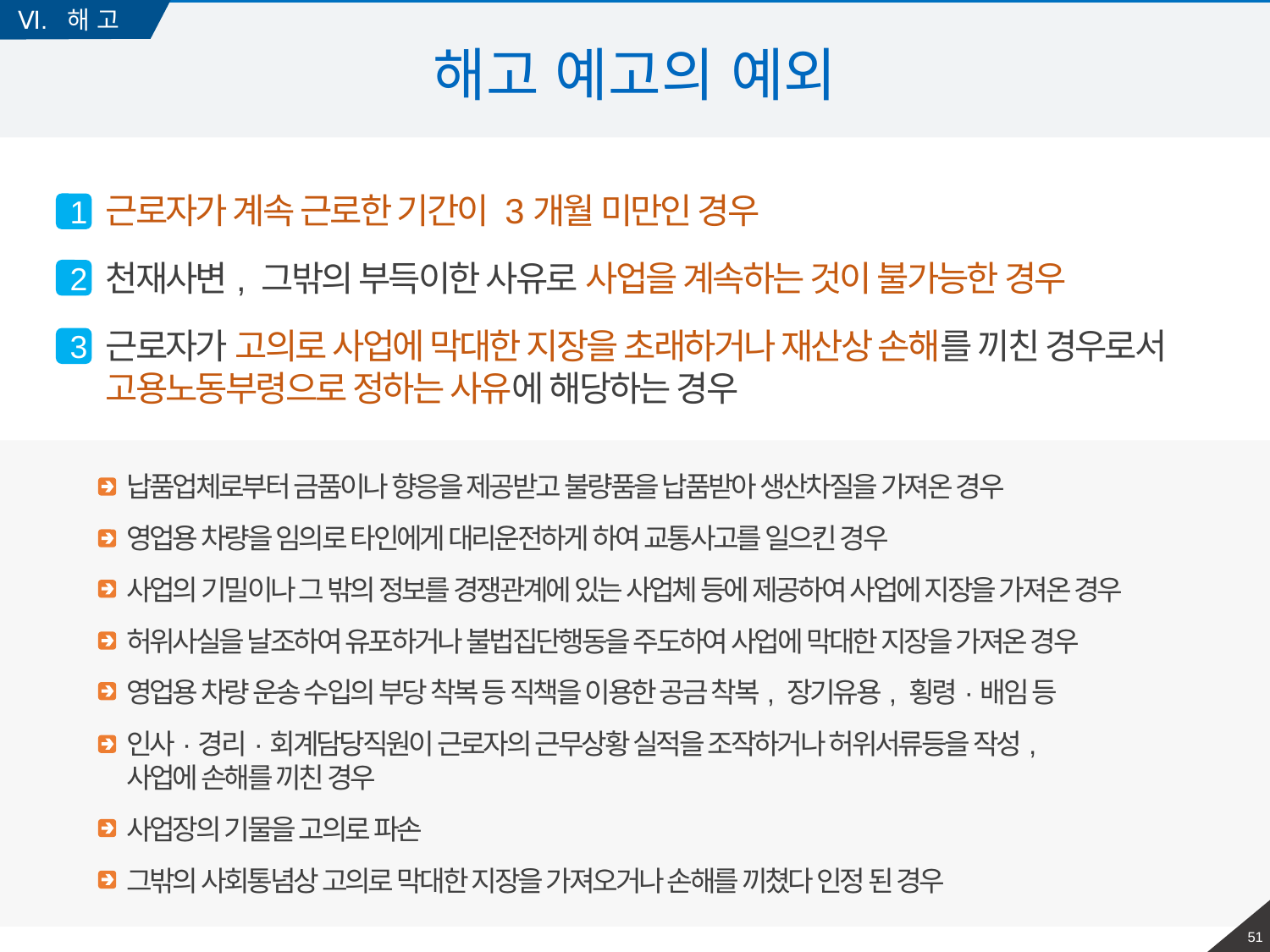

Ⅵ.  해 고

# 해고 예고의 예외
근로자가 계속 근로한 기간이 3개월 미만인 경우
1
천재사변, 그밖의 부득이한 사유로 사업을 계속하는 것이 불가능한 경우
2
근로자가 고의로 사업에 막대한 지장을 초래하거나 재산상 손해를 끼친 경우로서 고용노동부령으로 정하는 사유에 해당하는 경우
3

납품업체로부터 금품이나 향응을 제공받고 불량품을 납품받아 생산차질을 가져온 경우
영업용 차량을 임의로 타인에게 대리운전하게 하여 교통사고를 일으킨 경우
사업의 기밀이나 그 밖의 정보를 경쟁관계에 있는 사업체 등에 제공하여 사업에 지장을 가져온 경우
허위사실을 날조하여 유포하거나 불법집단행동을 주도하여 사업에 막대한 지장을 가져온 경우
영업용 차량 운송 수입의 부당 착복 등 직책을 이용한 공금 착복, 장기유용, 횡령·배임 등
인사·경리·회계담당직원이 근로자의 근무상황 실적을 조작하거나 허위서류등을 작성,
사업에 손해를 끼친 경우
사업장의 기물을 고의로 파손
그밖의 사회통념상 고의로 막대한 지장을 가져오거나 손해를 끼쳤다 인정 된 경우

51
51